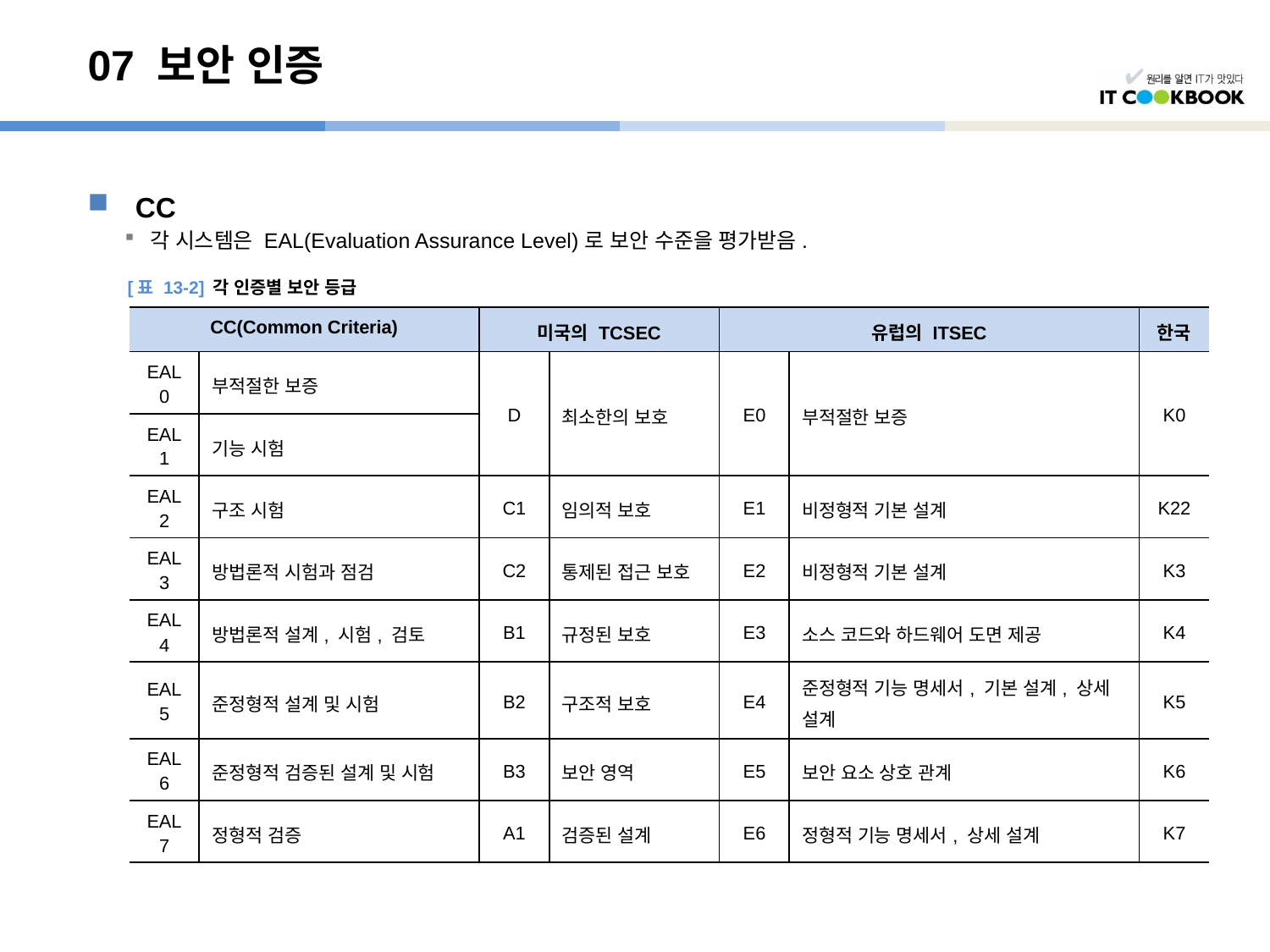

# 07 보안 인증
CC
각 시스템은 EAL(Evaluation Assurance Level)로 보안 수준을 평가받음.
[표 13-2] 각 인증별 보안 등급
| CC(Common Criteria) |  | 미국의 TCSEC |  | 유럽의 ITSEC |  | 한국 |
| --- | --- | --- | --- | --- | --- | --- |
| EAL0 | 부적절한 보증 | D | 최소한의 보호 | E0 | 부적절한 보증 | K0 |
| EAL1 | 기능 시험 |  |  |  |  |  |
| EAL2 | 구조 시험 | C1 | 임의적 보호 | E1 | 비정형적 기본 설계 | K22 |
| EAL3 | 방법론적 시험과 점검 | C2 | 통제된 접근 보호 | E2 | 비정형적 기본 설계 | K3 |
| EAL4 | 방법론적 설계, 시험, 검토 | B1 | 규정된 보호 | E3 | 소스 코드와 하드웨어 도면 제공 | K4 |
| EAL5 | 준정형적 설계 및 시험 | B2 | 구조적 보호 | E4 | 준정형적 기능 명세서, 기본 설계, 상세 설계 | K5 |
| EAL6 | 준정형적 검증된 설계 및 시험 | B3 | 보안 영역 | E5 | 보안 요소 상호 관계 | K6 |
| EAL7 | 정형적 검증 | A1 | 검증된 설계 | E6 | 정형적 기능 명세서, 상세 설계 | K7 |